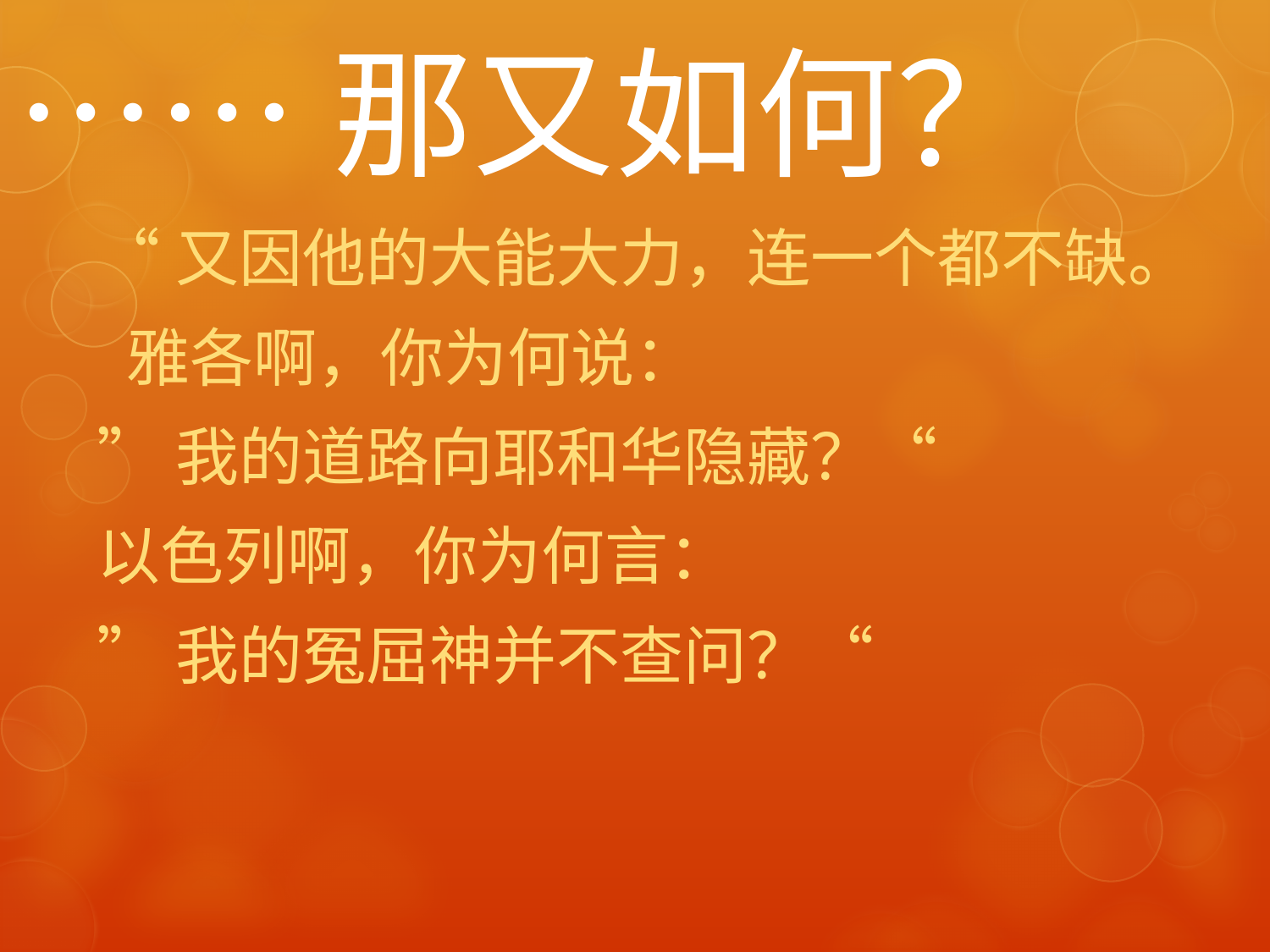

# ……那又如何？
“又因他的大能大力，连一个都不缺。
 雅各啊，你为何说：
”我的道路向耶和华隐藏？“
以色列啊，你为何言：
”我的冤屈神并不查问？“